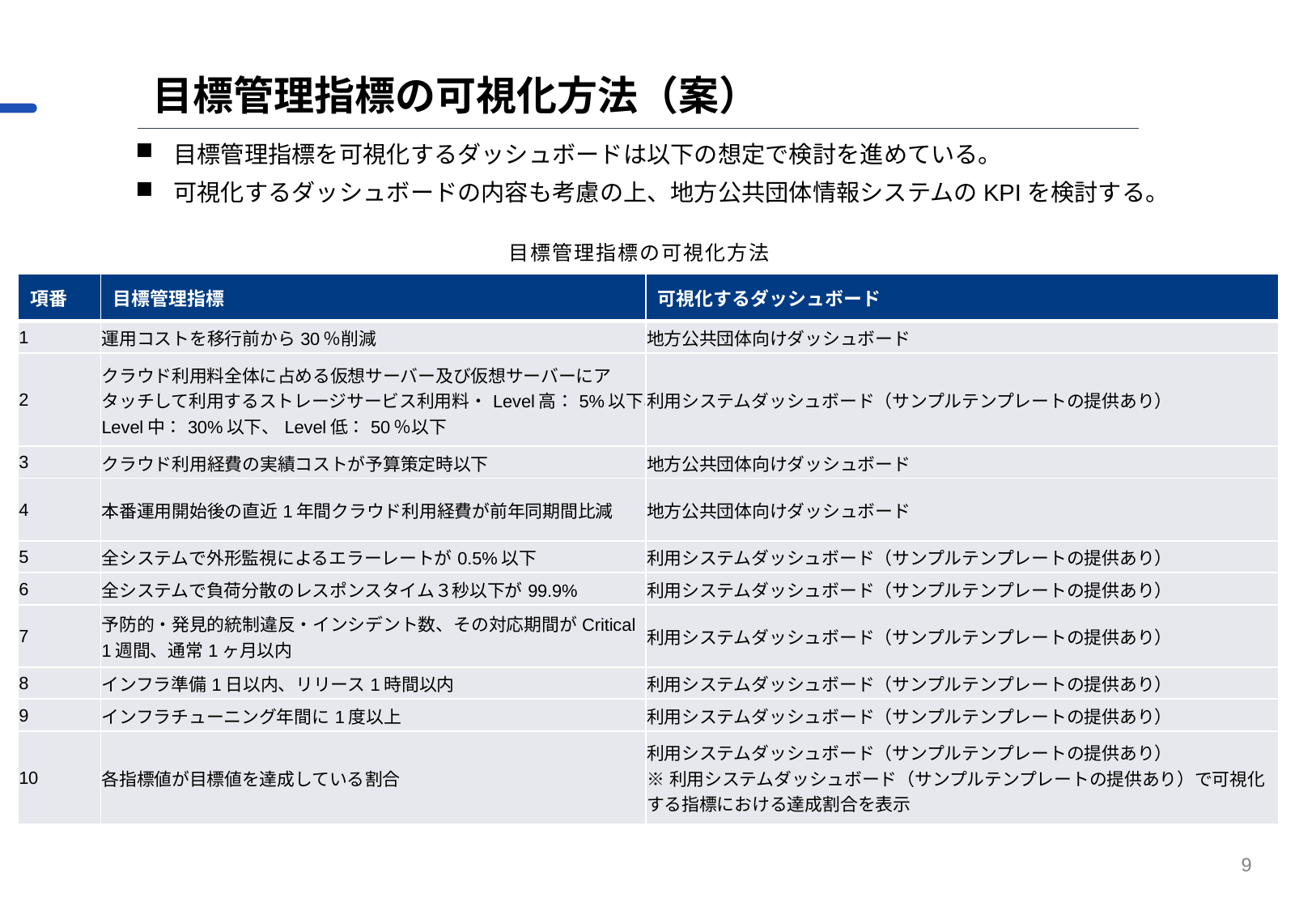

目標管理指標の可視化方法（案）
目標管理指標を可視化するダッシュボードは以下の想定で検討を進めている。
可視化するダッシュボードの内容も考慮の上、地方公共団体情報システムのKPIを検討する。
目標管理指標の可視化方法
| 項番 | 目標管理指標 | 可視化するダッシュボード |
| --- | --- | --- |
| 1 | 運用コストを移行前から30％削減 | 地方公共団体向けダッシュボード |
| 2 | クラウド利用料全体に占める仮想サーバー及び仮想サーバーにアタッチして利用するストレージサービス利用料・Level高：5%以下、Level中：30%以下、Level低：50％以下 | 利用システムダッシュボード（サンプルテンプレートの提供あり） |
| 3 | クラウド利用経費の実績コストが予算策定時以下 | 地方公共団体向けダッシュボード |
| 4 | 本番運用開始後の直近1年間クラウド利用経費が前年同期間比減 | 地方公共団体向けダッシュボード |
| 5 | 全システムで外形監視によるエラーレートが0.5%以下 | 利用システムダッシュボード（サンプルテンプレートの提供あり） |
| 6 | 全システムで負荷分散のレスポンスタイム３秒以下が99.9% | 利用システムダッシュボード（サンプルテンプレートの提供あり） |
| 7 | 予防的・発見的統制違反・インシデント数、その対応期間がCritical 1週間、通常1ヶ月以内 | 利用システムダッシュボード（サンプルテンプレートの提供あり） |
| 8 | インフラ準備1日以内、リリース1時間以内 | 利用システムダッシュボード（サンプルテンプレートの提供あり） |
| 9 | インフラチューニング年間に1度以上 | 利用システムダッシュボード（サンプルテンプレートの提供あり） |
| 10 | 各指標値が目標値を達成している割合 | 利用システムダッシュボード（サンプルテンプレートの提供あり） ※利用システムダッシュボード（サンプルテンプレートの提供あり）で可視化する指標における達成割合を表示 |
9